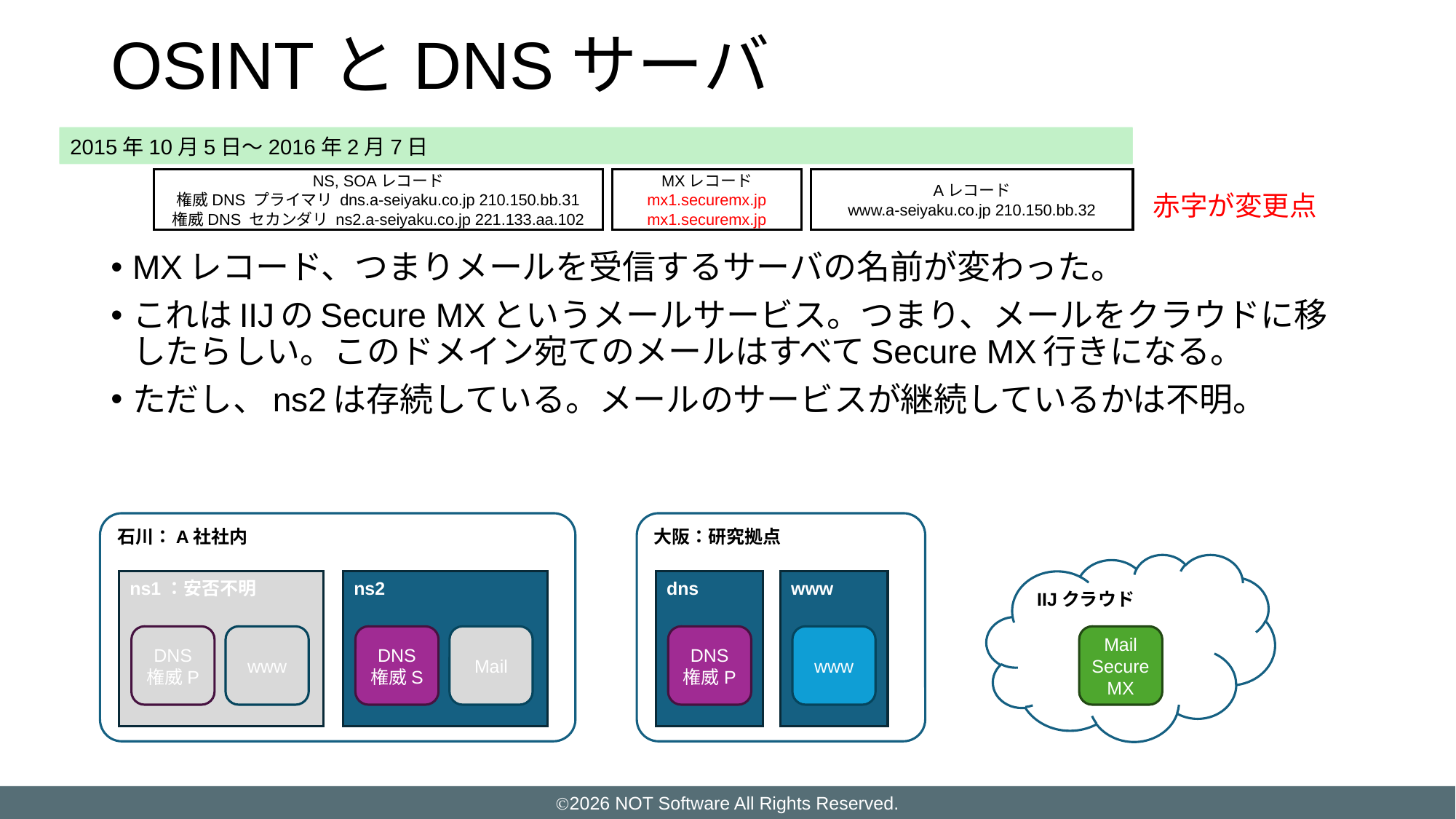

# OSINTとDNSサーバ
2015年10月5日～2016年2月7日
2015年10月5日～2016年2月7日
NS, SOAレコード
権威DNS プライマリ dns.a-seiyaku.co.jp 210.150.bb.31
権威DNS セカンダリ ns2.a-seiyaku.co.jp 221.133.aa.102
MXレコード
mx1.securemx.jp
mx1.securemx.jp
Aレコード
www.a-seiyaku.co.jp 210.150.bb.32
赤字が変更点
MXレコード、つまりメールを受信するサーバの名前が変わった。
これはIIJのSecure MXというメールサービス。つまり、メールをクラウドに移したらしい。このドメイン宛てのメールはすべてSecure MX行きになる。
ただし、ns2は存続している。メールのサービスが継続しているかは不明。
石川：A社社内
大阪：研究拠点
IIJクラウド
ns1：安否不明
ns2
dns
www
DNS
権威P
www
DNS
権威S
Mail
DNS
権威P
www
Mail
Secure
MX